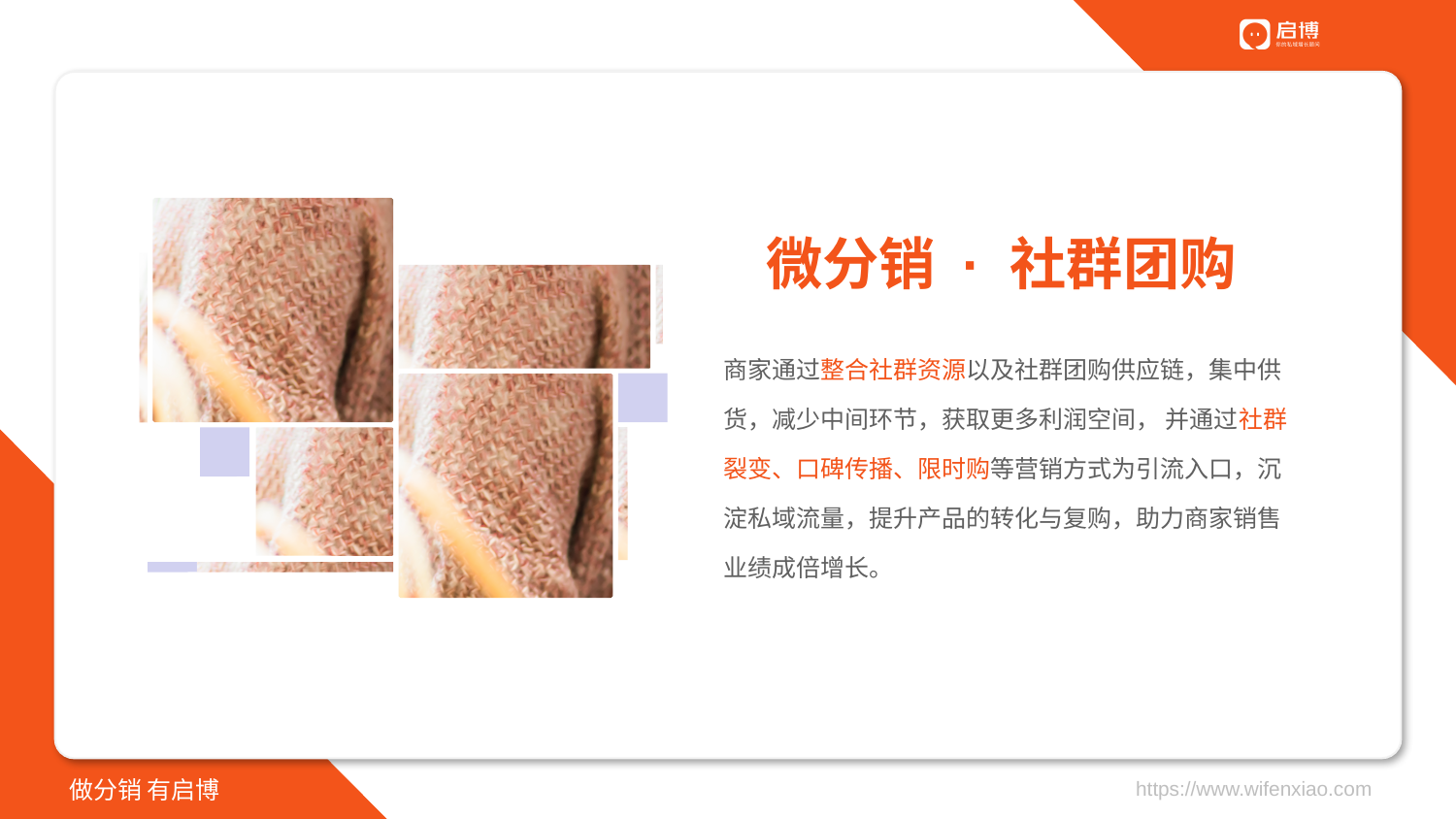

微分销 · 社群团购
商家通过整合社群资源以及社群团购供应链，集中供货，减少中间环节，获取更多利润空间， 并通过社群裂变、口碑传播、限时购等营销方式为引流入口，沉淀私域流量，提升产品的转化与复购，助力商家销售业绩成倍增长。